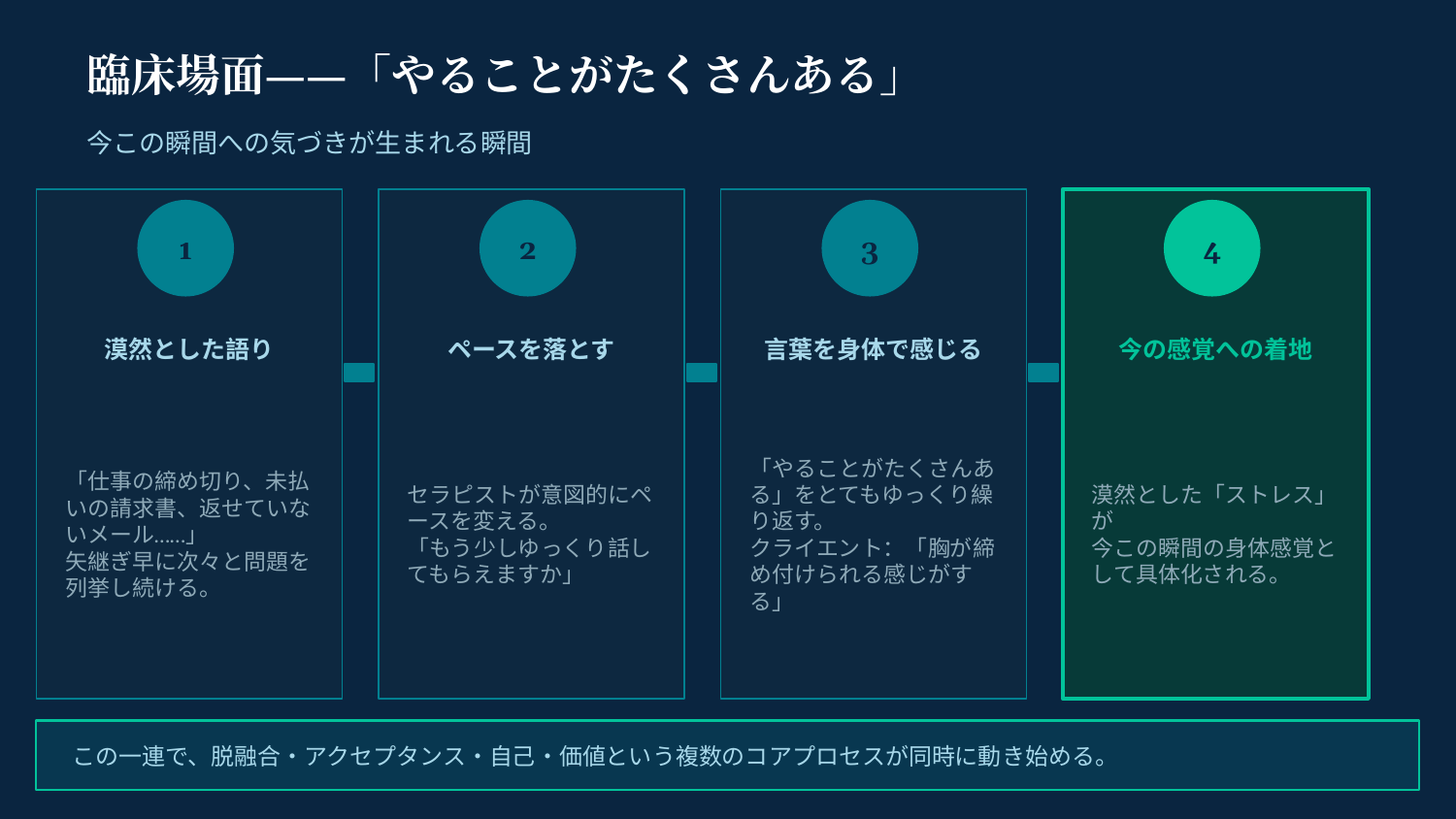

臨床場面——「やることがたくさんある」
今この瞬間への気づきが生まれる瞬間

1

2

3

4
漠然とした語り
ペースを落とす
言葉を身体で感じる
今の感覚への着地

「仕事の締め切り、未払いの請求書、返せていないメール……」
矢継ぎ早に次々と問題を列挙し続ける。
セラピストが意図的にペースを変える。
「もう少しゆっくり話してもらえますか」
「やることがたくさんある」をとてもゆっくり繰り返す。
クライエント：「胸が締め付けられる感じがする」
漠然とした「ストレス」が
今この瞬間の身体感覚として具体化される。

この一連で、脱融合・アクセプタンス・自己・価値という複数のコアプロセスが同時に動き始める。